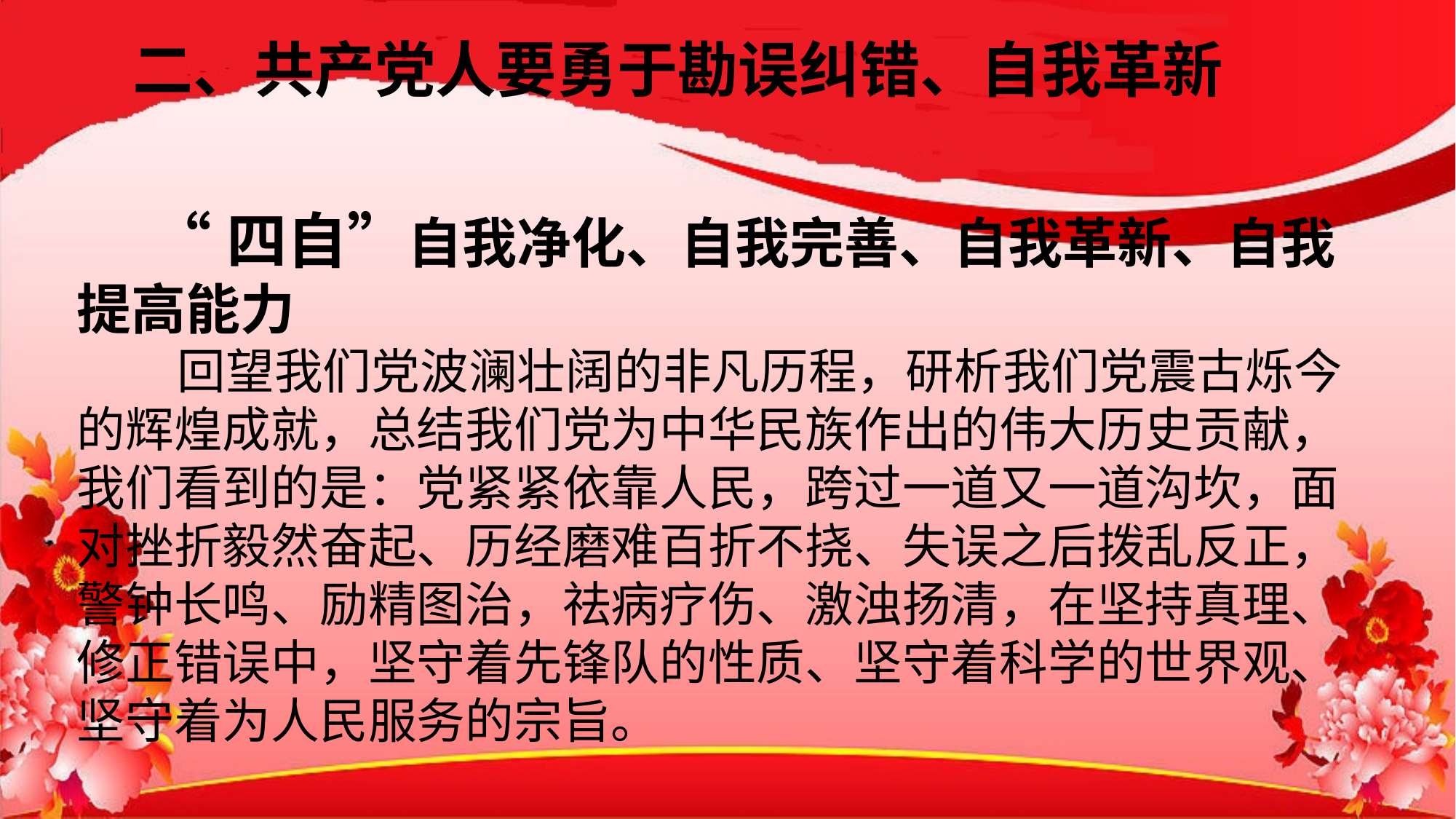

二、共产党人要勇于勘误纠错、自我革新

      “四自”自我净化、自我完善、自我革新、自我提高能力
        回望我们党波澜壮阔的非凡历程，研析我们党震古烁今的辉煌成就，总结我们党为中华民族作出的伟大历史贡献，我们看到的是：党紧紧依靠人民，跨过一道又一道沟坎，面对挫折毅然奋起、历经磨难百折不挠、失误之后拨乱反正，警钟长鸣、励精图治，祛病疗伤、激浊扬清，在坚持真理、修正错误中，坚守着先锋队的性质、坚守着科学的世界观、坚守着为人民服务的宗旨。